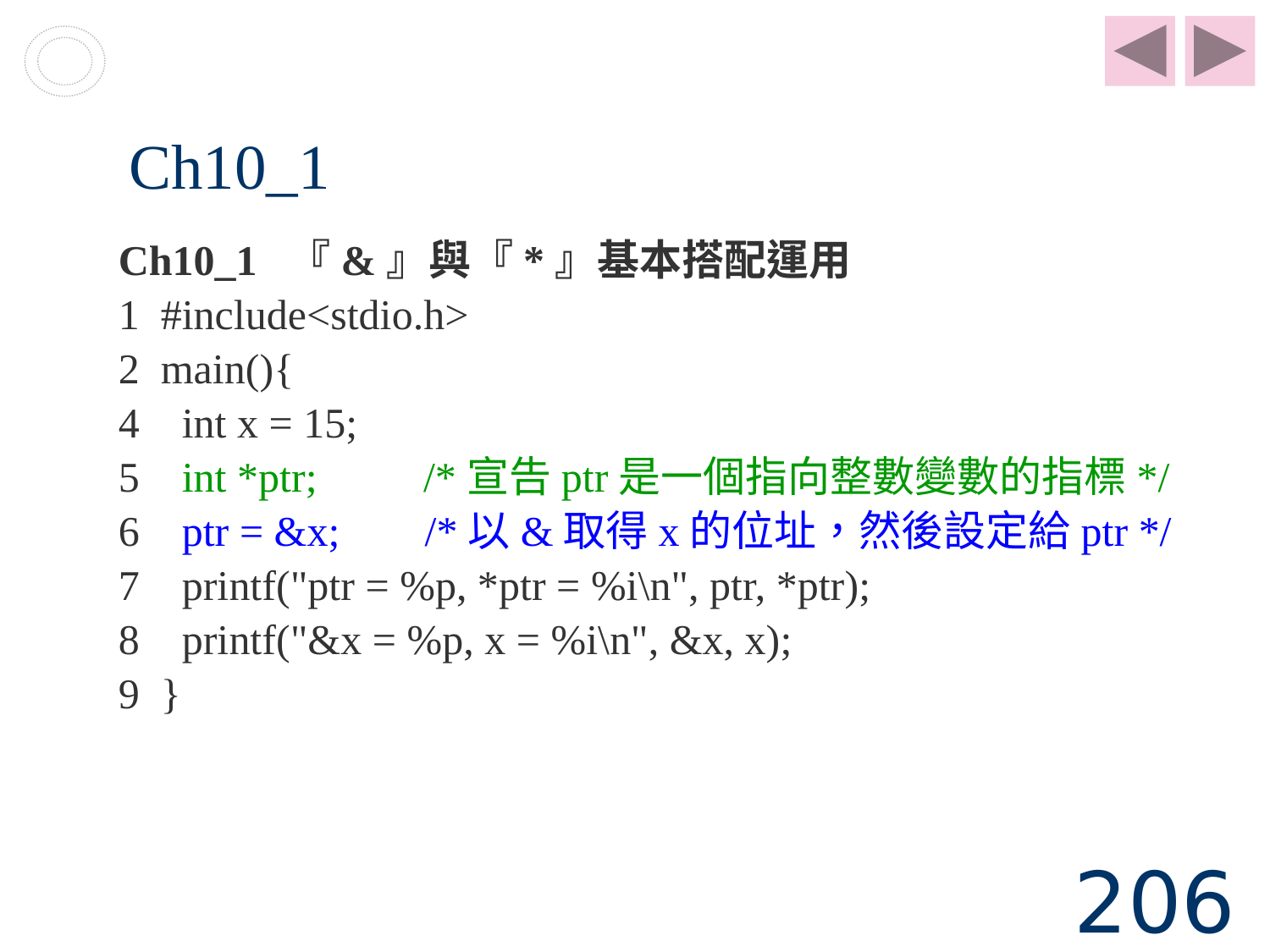

# Ch10_1
Ch10_1  『&』與『*』基本搭配運用
1  #include<stdio.h>
2  main(){
4    int x = 15;
5    int *ptr;          /*宣告ptr是一個指向整數變數的指標*/
6    ptr = &x;        /*以&取得x的位址，然後設定給ptr */
7    printf("ptr = %p, *ptr = %i\n", ptr, *ptr);
8    printf("&x = %p, x = %i\n", &x, x);
9  }
206